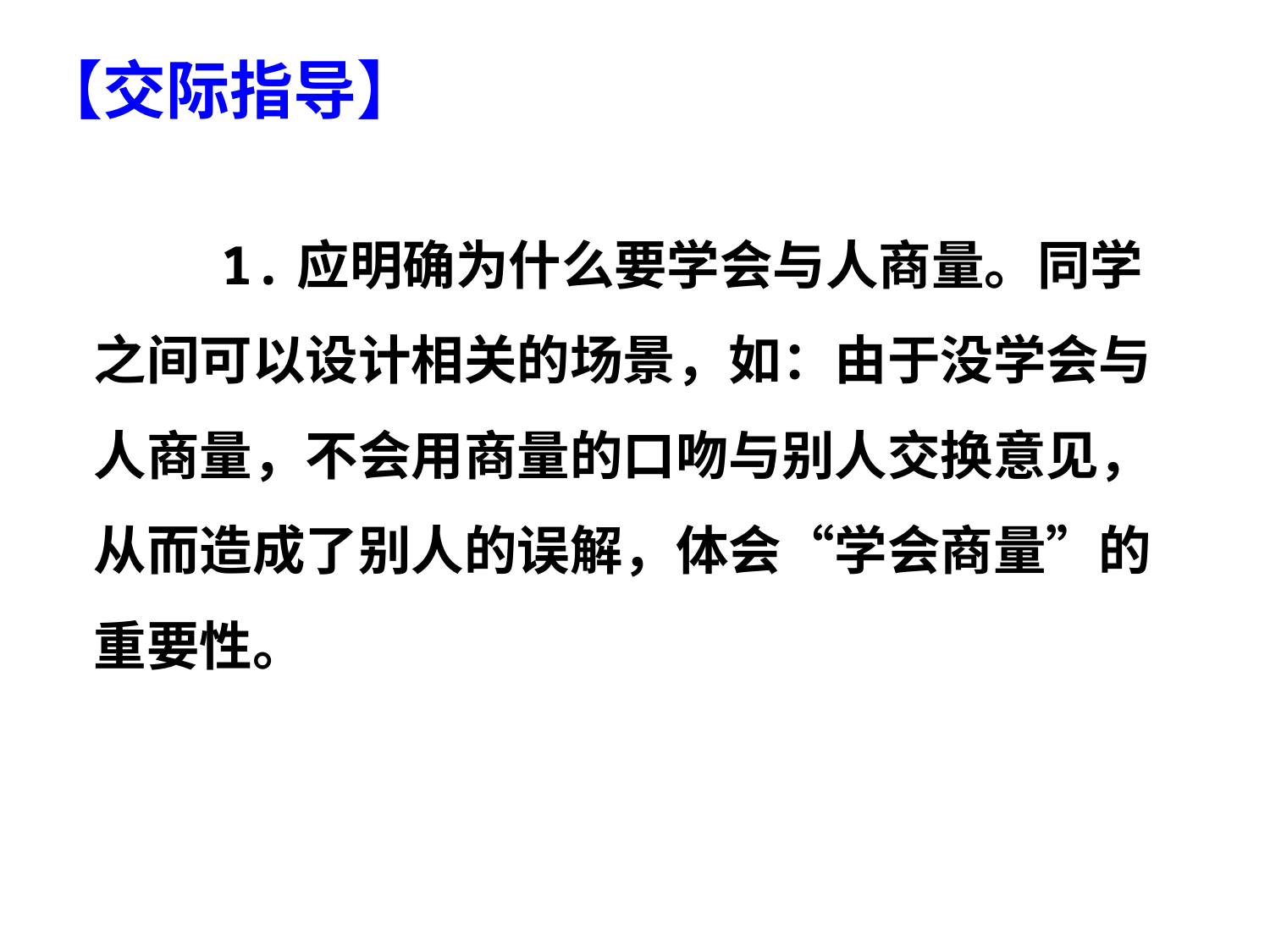

【交际指导】
    1.应明确为什么要学会与人商量。同学之间可以设计相关的场景，如：由于没学会与人商量，不会用商量的口吻与别人交换意见，从而造成了别人的误解，体会“学会商量”的重要性。